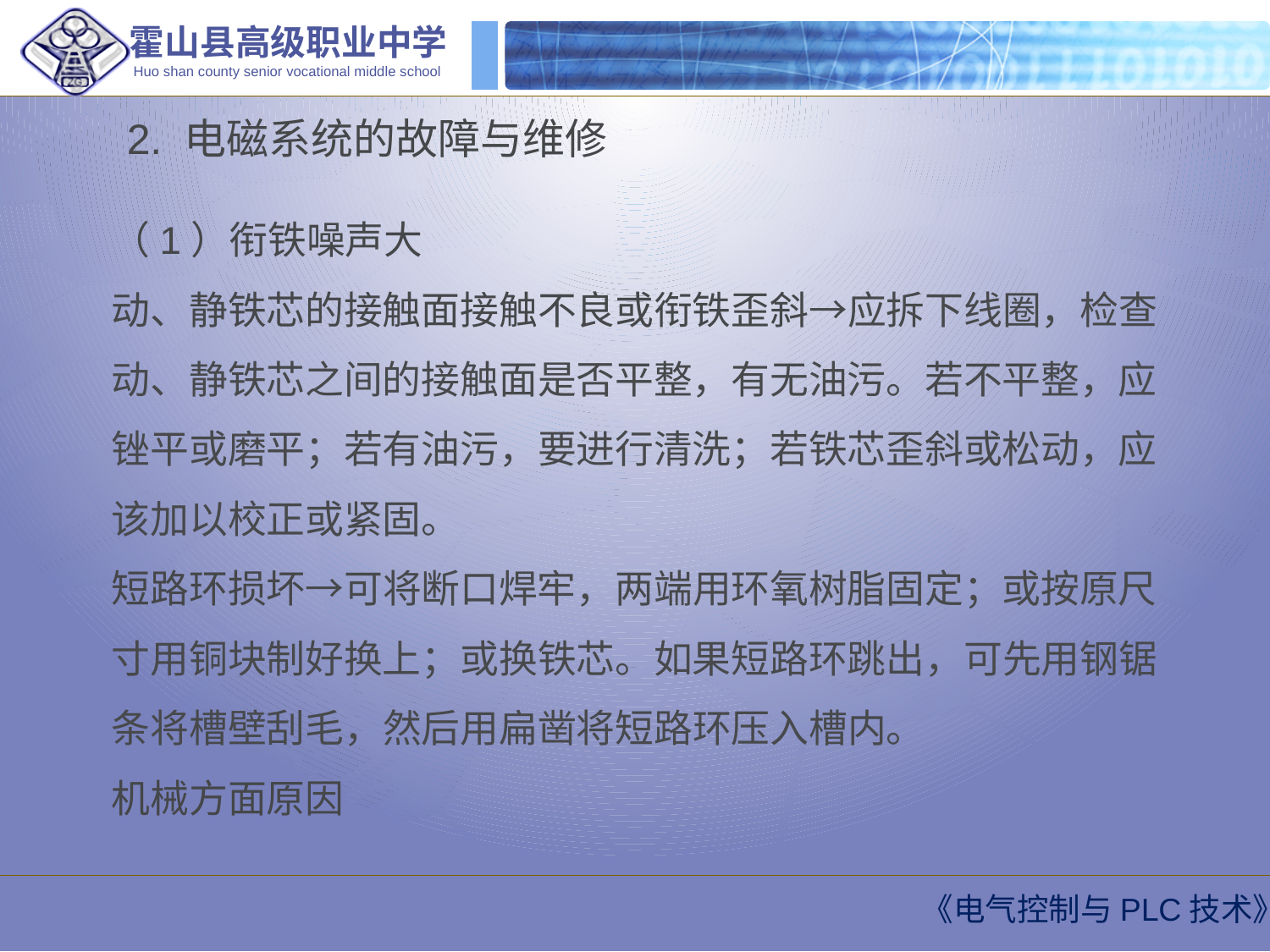

2. 电磁系统的故障与维修
（1）衔铁噪声大
动、静铁芯的接触面接触不良或衔铁歪斜→应拆下线圈，检查动、静铁芯之间的接触面是否平整，有无油污。若不平整，应锉平或磨平；若有油污，要进行清洗；若铁芯歪斜或松动，应该加以校正或紧固。
短路环损坏→可将断口焊牢，两端用环氧树脂固定；或按原尺寸用铜块制好换上；或换铁芯。如果短路环跳出，可先用钢锯条将槽壁刮毛，然后用扁凿将短路环压入槽内。
机械方面原因